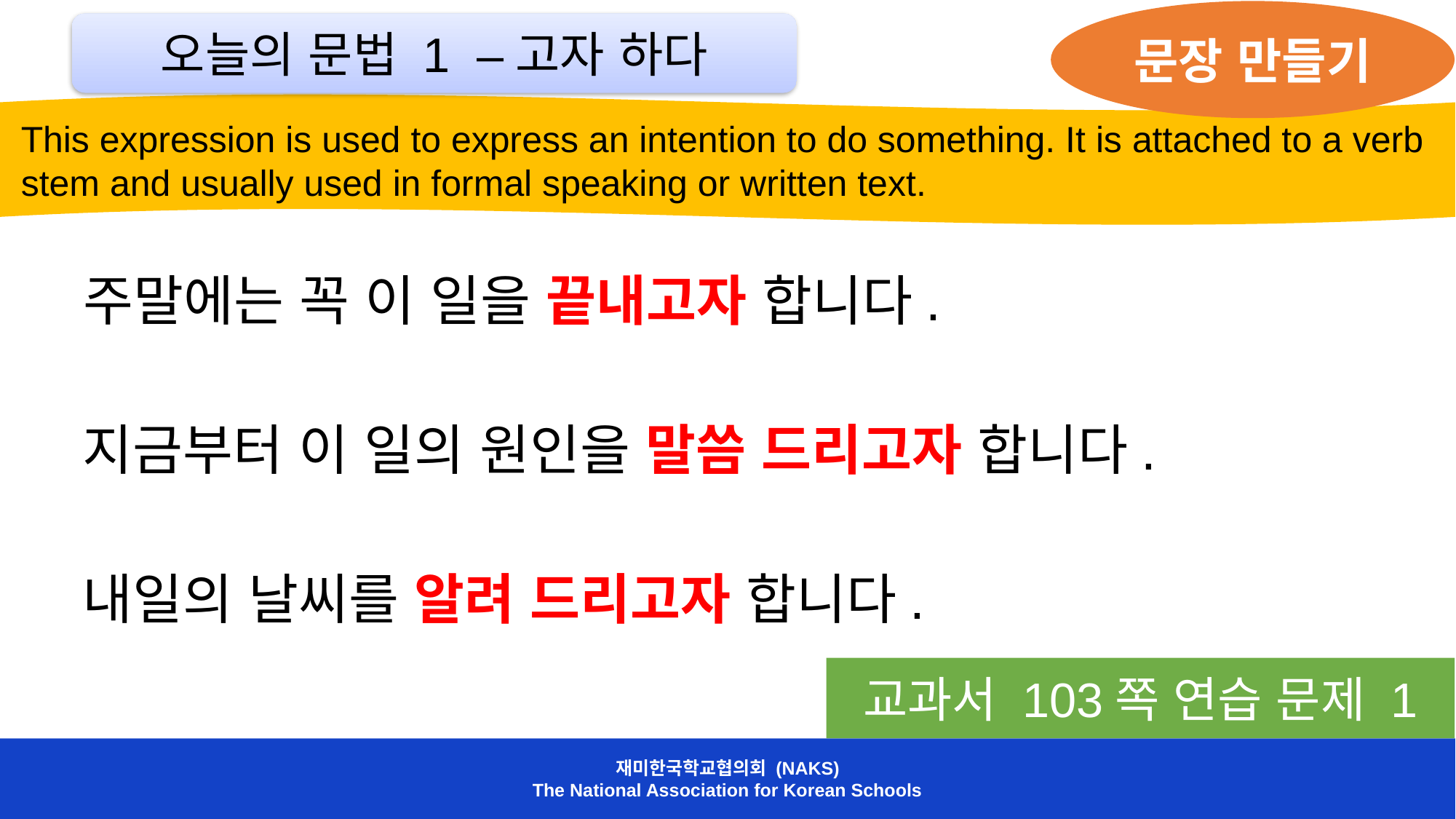

문장 만들기
오늘의 문법 1  –고자 하다
 This expression is used to express an intention to do something. It is attached to a verb
 stem and usually used in formal speaking or written text.
주말에는 꼭 이 일을 끝내고자 합니다.
지금부터 이 일의 원인을 말씀 드리고자 합니다.
내일의 날씨를 알려 드리고자 합니다.
교과서 103쪽 연습 문제 1
재미한국학교협의회 (NAKS)
The National Association for Korean Schools